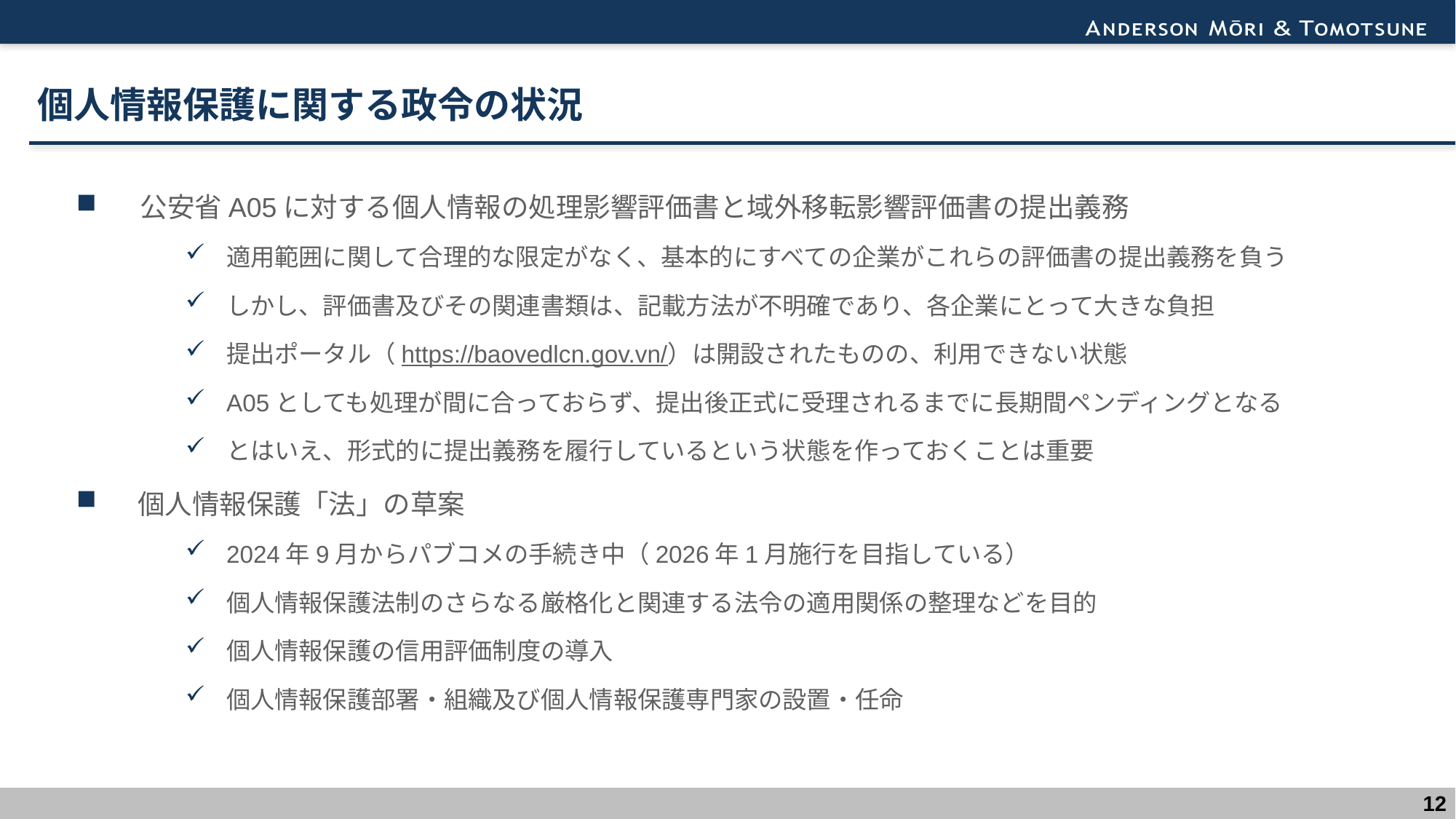

# 個人情報保護に関する政令の状況
公安省A05に対する個人情報の処理影響評価書と域外移転影響評価書の提出義務
適用範囲に関して合理的な限定がなく、基本的にすべての企業がこれらの評価書の提出義務を負う
しかし、評価書及びその関連書類は、記載方法が不明確であり、各企業にとって大きな負担
提出ポータル（https://baovedlcn.gov.vn/）は開設されたものの、利用できない状態
A05としても処理が間に合っておらず、提出後正式に受理されるまでに長期間ペンディングとなる
とはいえ、形式的に提出義務を履行しているという状態を作っておくことは重要
　個人情報保護「法」の草案
2024年9月からパブコメの手続き中（2026年1月施行を目指している）
個人情報保護法制のさらなる厳格化と関連する法令の適用関係の整理などを目的
個人情報保護の信用評価制度の導入
個人情報保護部署・組織及び個人情報保護専門家の設置・任命

12